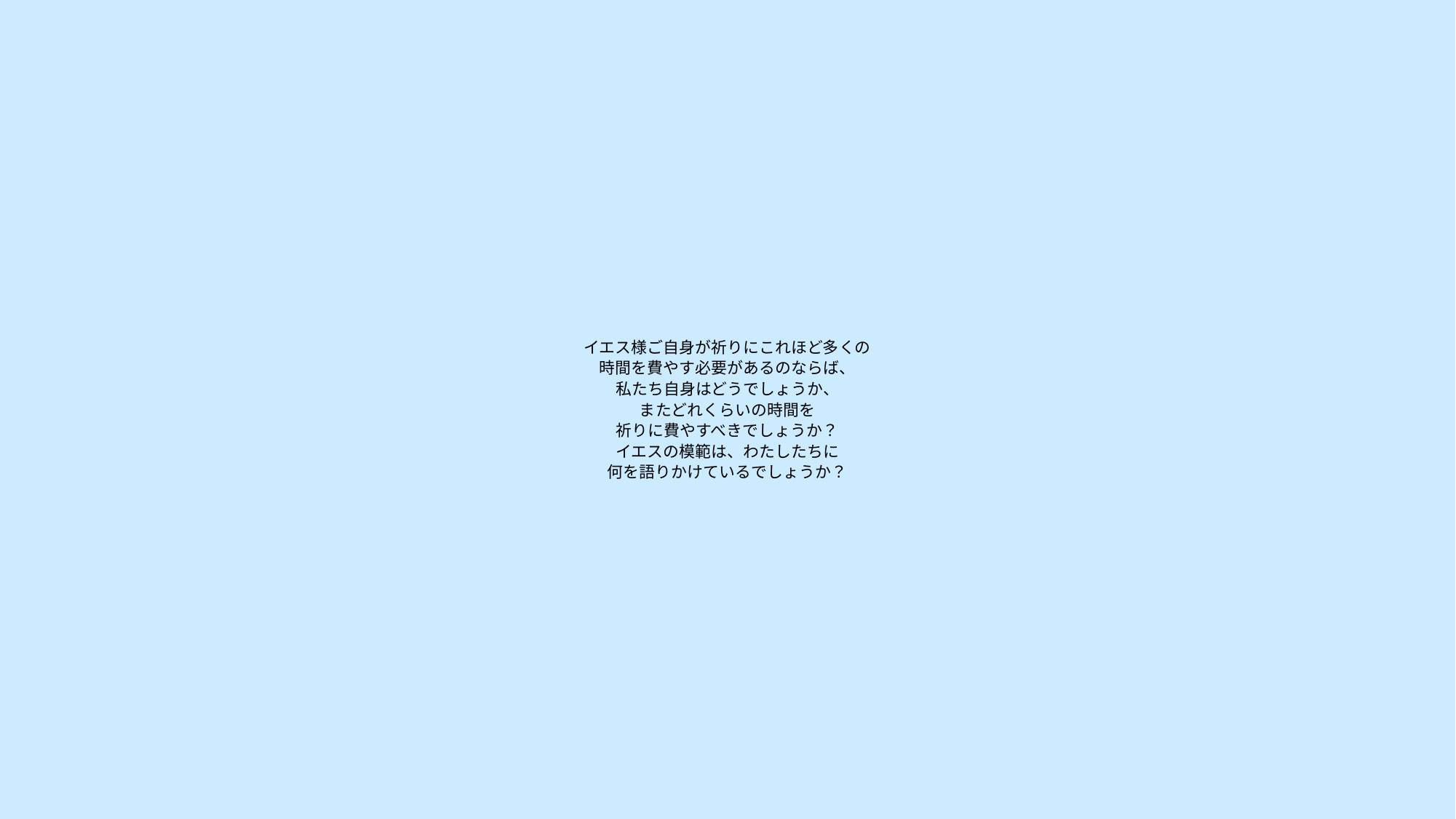

# イエス様ご自身が祈りにこれほど多くの 時間を費やす必要があるのならば、 私たち自身はどうでしょうか、 またどれくらいの時間を 祈りに費やすべきでしょうか？ イエスの模範は、わたしたちに 何を語りかけているでしょうか？